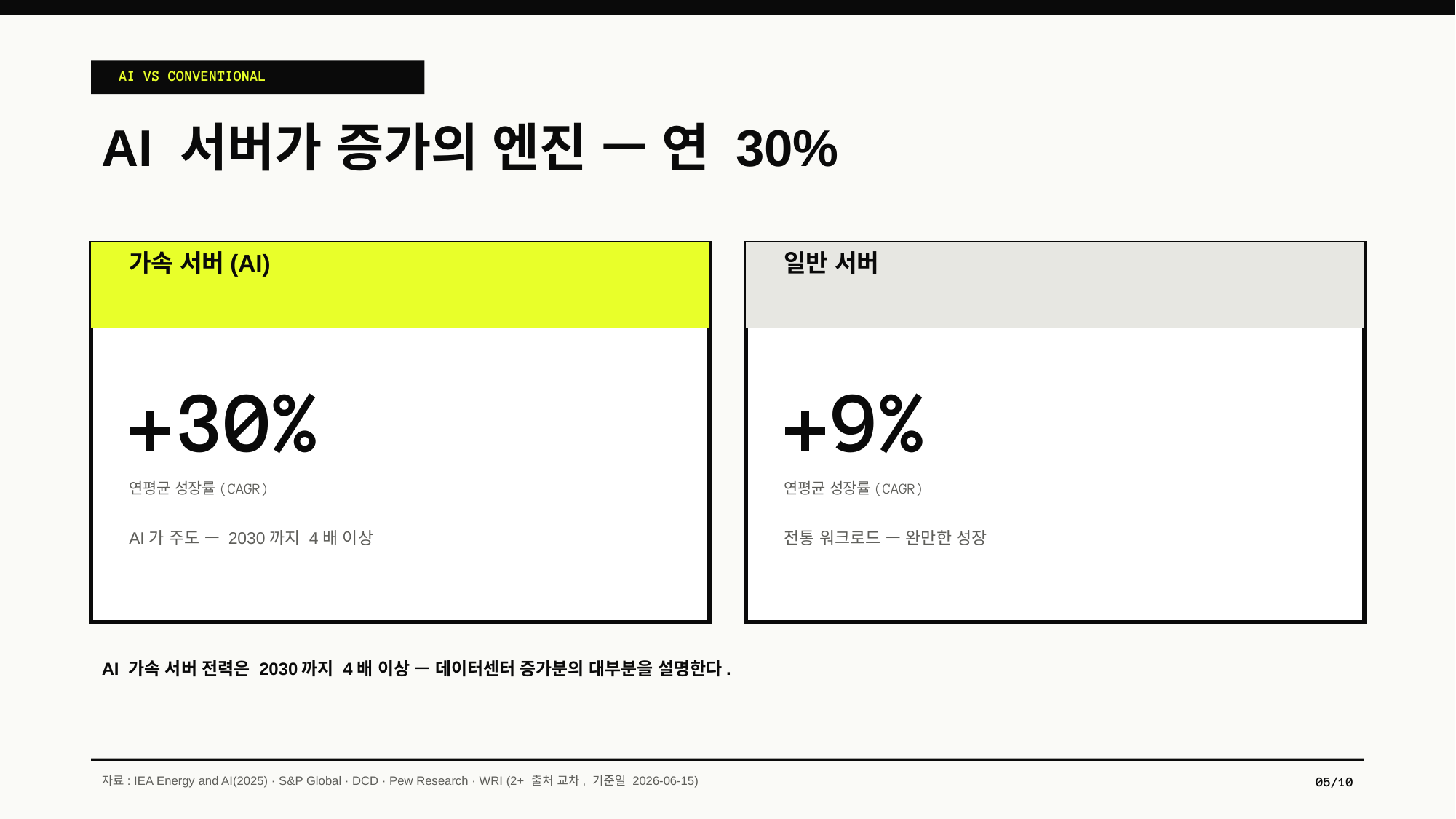

AI VS CONVENTIONAL
AI 서버가 증가의 엔진 — 연 30%

가속 서버(AI)

일반 서버
+30%
+9%
연평균 성장률(CAGR)
연평균 성장률(CAGR)
AI가 주도 — 2030까지 4배 이상
전통 워크로드 — 완만한 성장
AI 가속 서버 전력은 2030까지 4배 이상 — 데이터센터 증가분의 대부분을 설명한다.

자료: IEA Energy and AI(2025) · S&P Global · DCD · Pew Research · WRI (2+ 출처 교차, 기준일 2026-06-15)
05/10